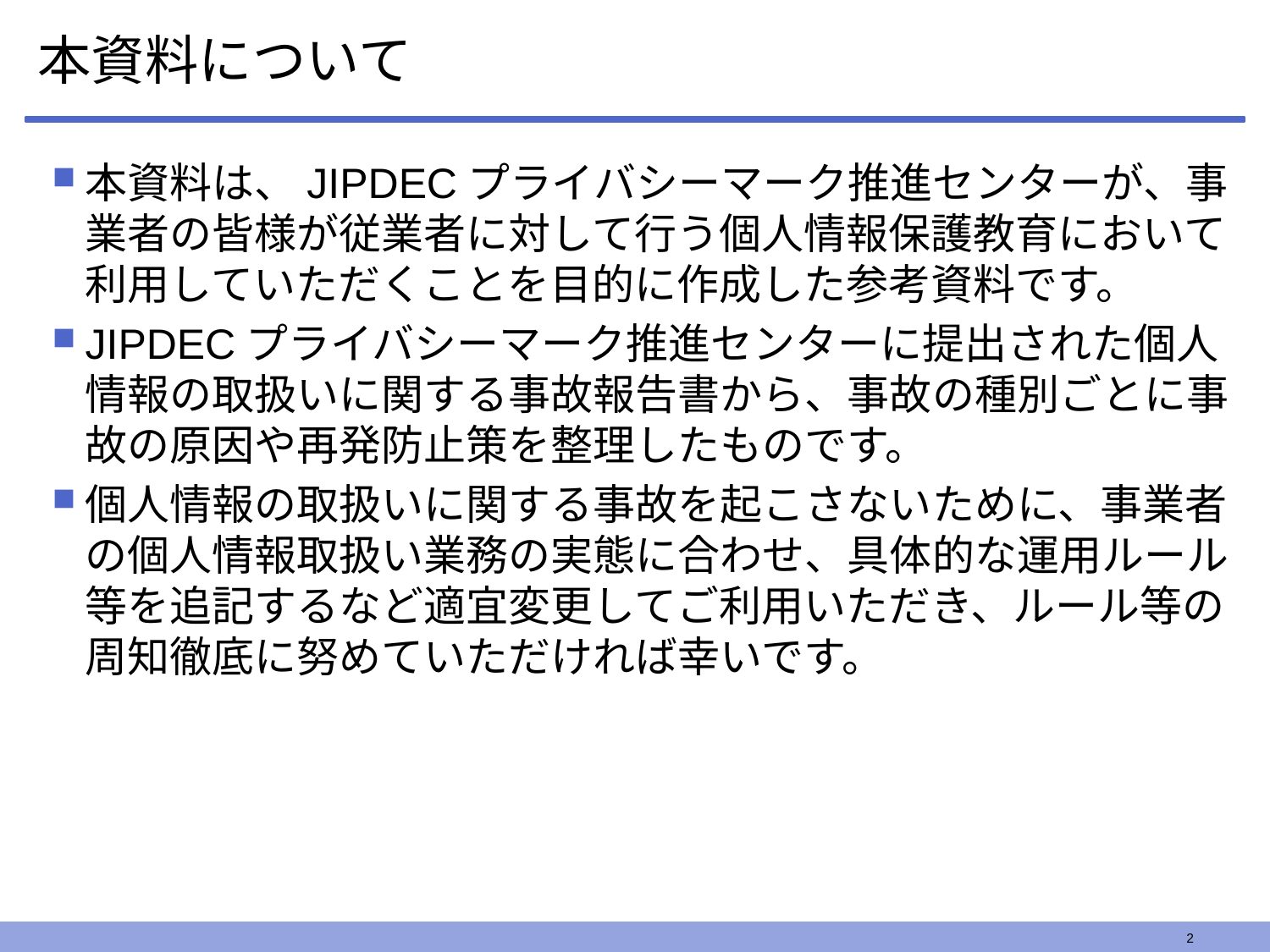

# 本資料について
本資料は、JIPDECプライバシーマーク推進センターが、事業者の皆様が従業者に対して行う個人情報保護教育において利用していただくことを目的に作成した参考資料です。
JIPDECプライバシーマーク推進センターに提出された個人情報の取扱いに関する事故報告書から、事故の種別ごとに事故の原因や再発防止策を整理したものです。
個人情報の取扱いに関する事故を起こさないために、事業者の個人情報取扱い業務の実態に合わせ、具体的な運用ルール等を追記するなど適宜変更してご利用いただき、ルール等の周知徹底に努めていただければ幸いです。

2